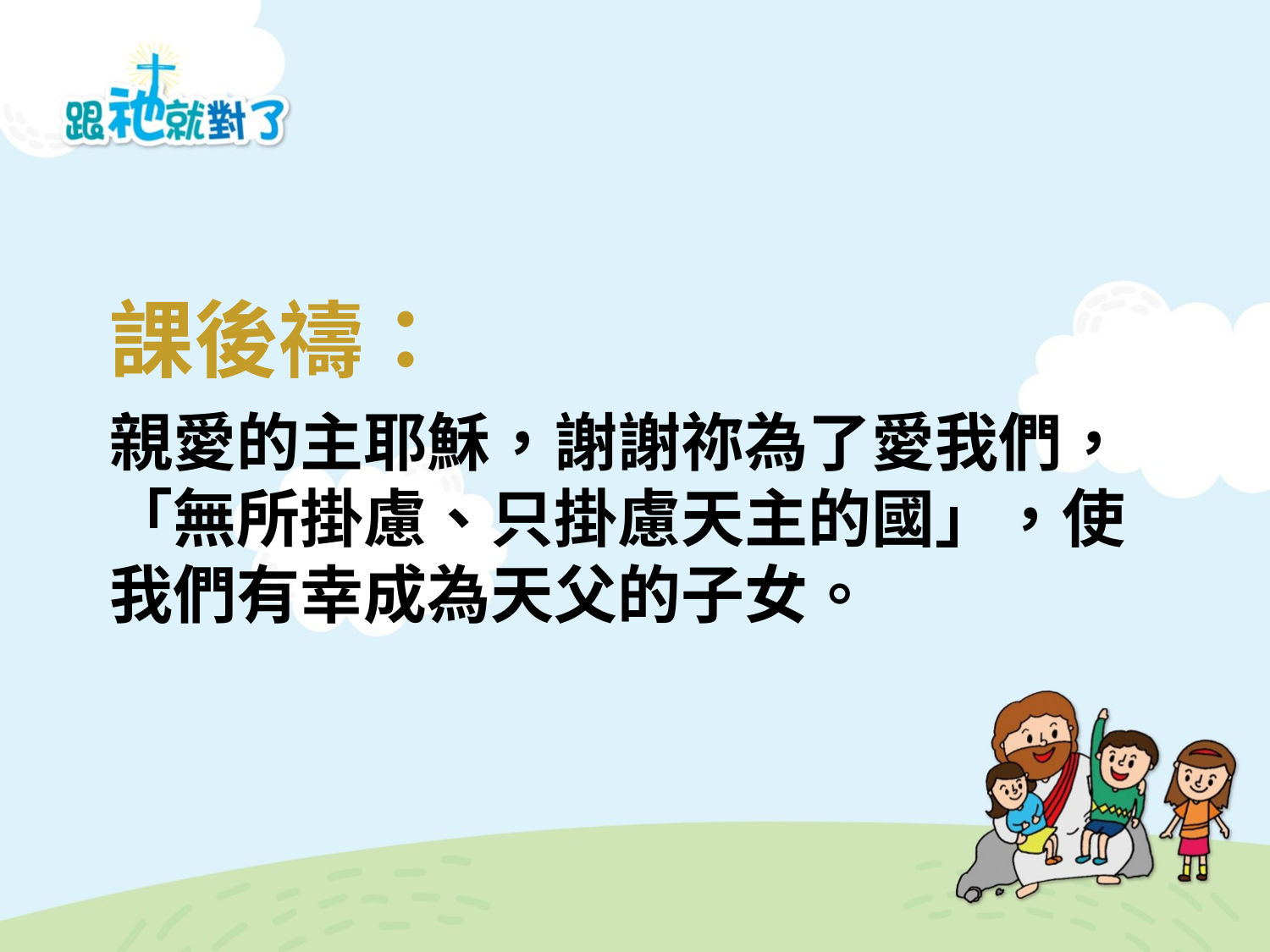

課後禱：
親愛的主耶穌，謝謝祢為了愛我們，「無所掛慮、只掛慮天主的國」，使我們有幸成為天父的子女。